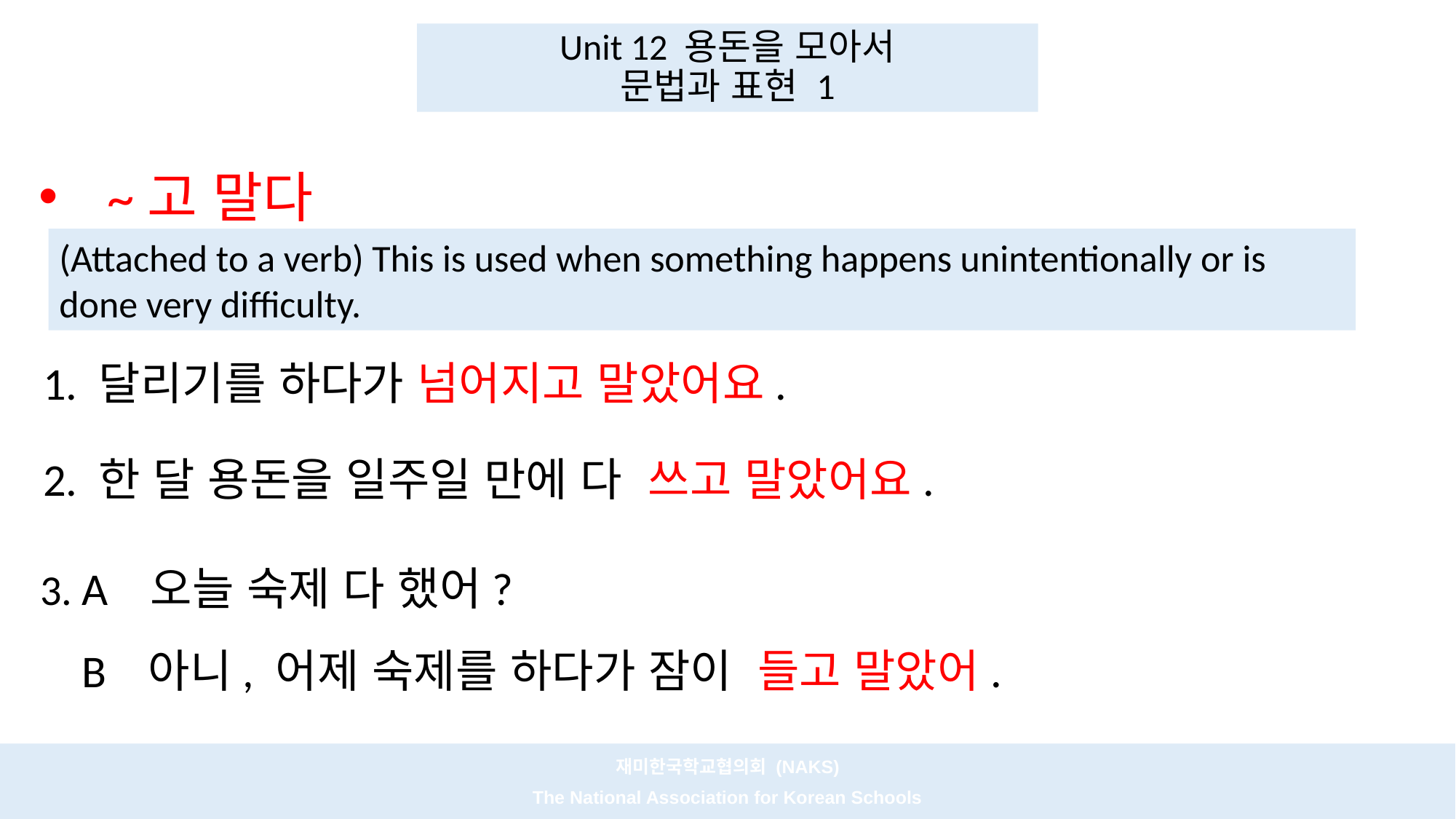

# Unit 12 용돈을 모아서 문법과 표현 1
~고 말다
(Attached to a verb) This is used when something happens unintentionally or is     done very difficulty.

 1. 달리기를 하다가 넘어지고 말았어요.
 2. 한 달 용돈을 일주일 만에 다  쓰고 말았어요.
3. A   오늘 숙제 다 했어?
    B   아니, 어제 숙제를 하다가 잠이  들고 말았어.
재미한국학교협의회 (NAKS)
The National Association for Korean Schools